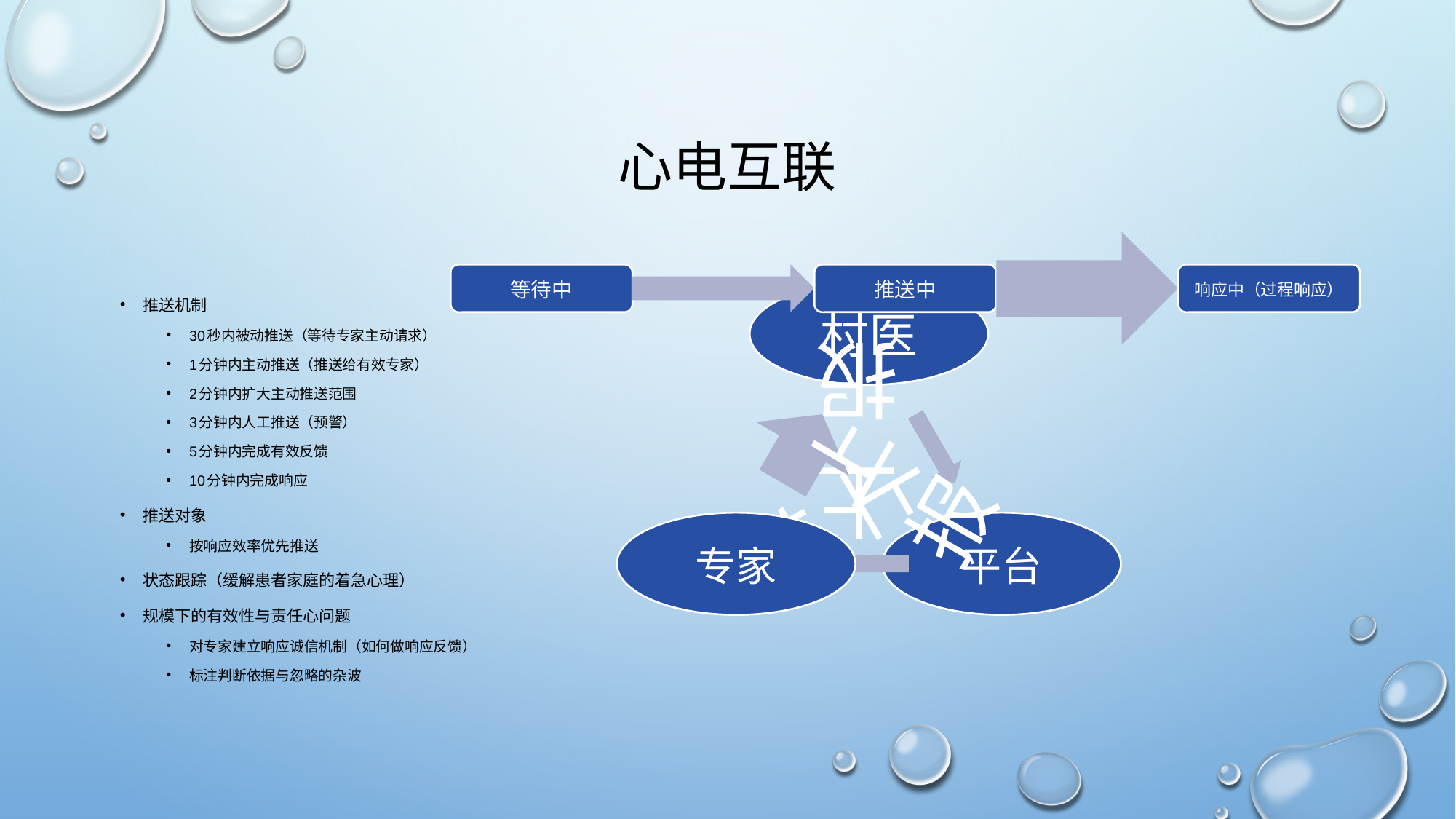

# 心电互联
等待中
推送中
响应中（过程响应）
村医
上报
平台
推送
专家
反馈
推送机制
30秒内被动推送（等待专家主动请求）
1分钟内主动推送（推送给有效专家）
2分钟内扩大主动推送范围
3分钟内人工推送（预警）
5分钟内完成有效反馈
10分钟内完成响应
推送对象
按响应效率优先推送
状态跟踪（缓解患者家庭的着急心理）
规模下的有效性与责任心问题
对专家建立响应诚信机制（如何做响应反馈）
标注判断依据与忽略的杂波